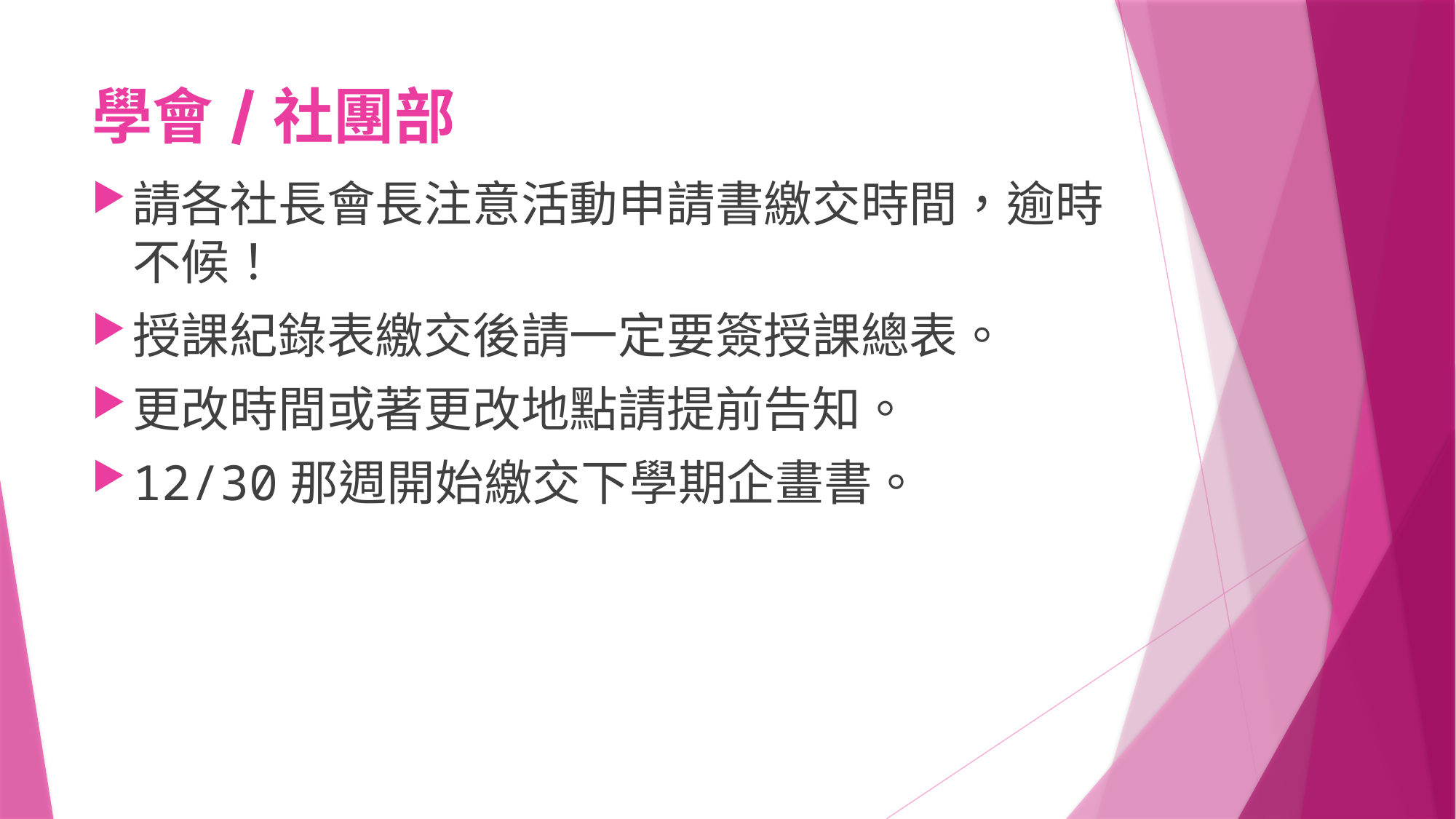

# 學會/社團部
請各社長會長注意活動申請書繳交時間，逾時不候！
授課紀錄表繳交後請一定要簽授課總表。
更改時間或著更改地點請提前告知。
12/30那週開始繳交下學期企畫書。